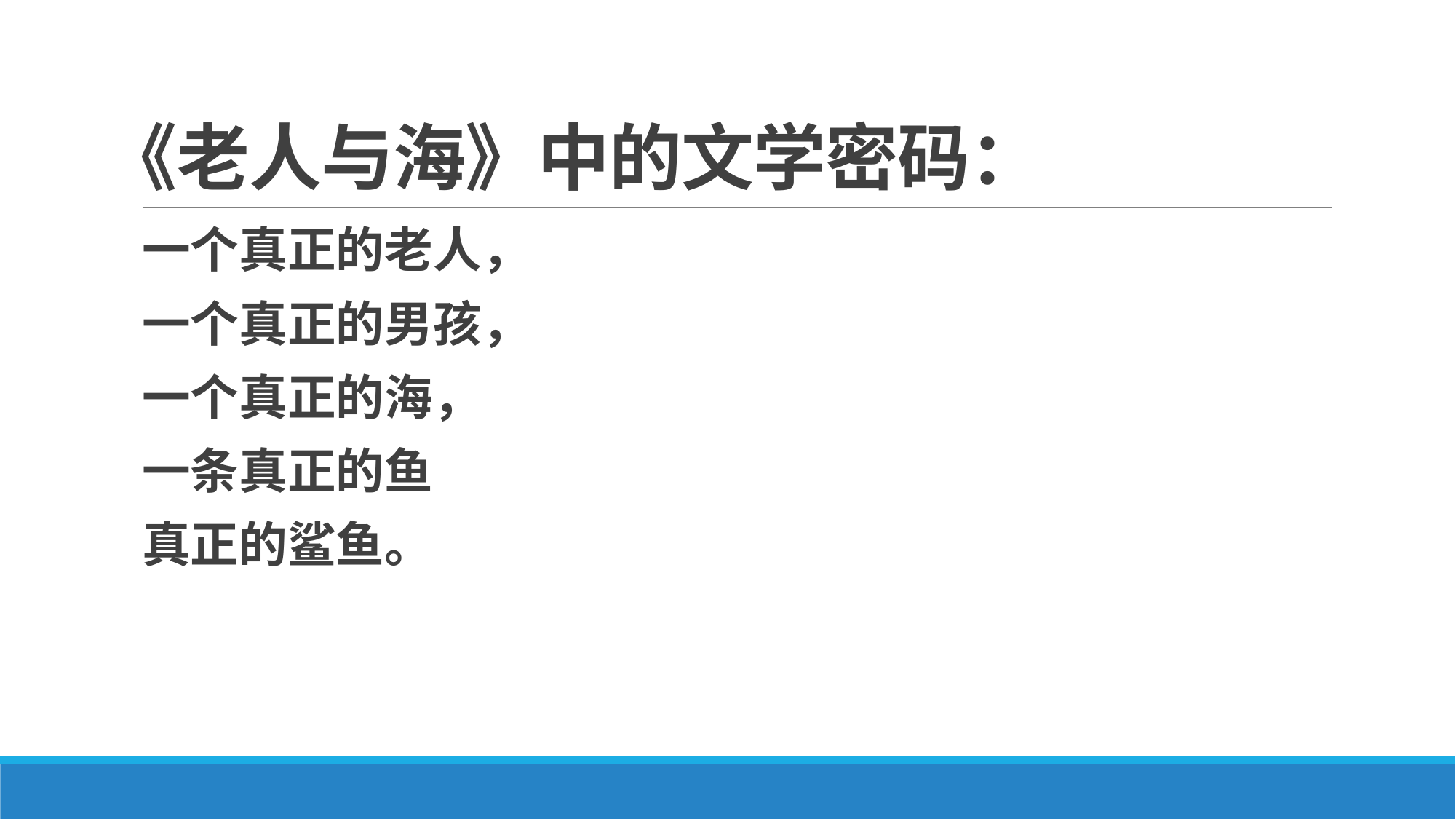

# 《老人与海》中的文学密码：
一个真正的老人，
一个真正的男孩，
一个真正的海，
一条真正的鱼
真正的鲨鱼。